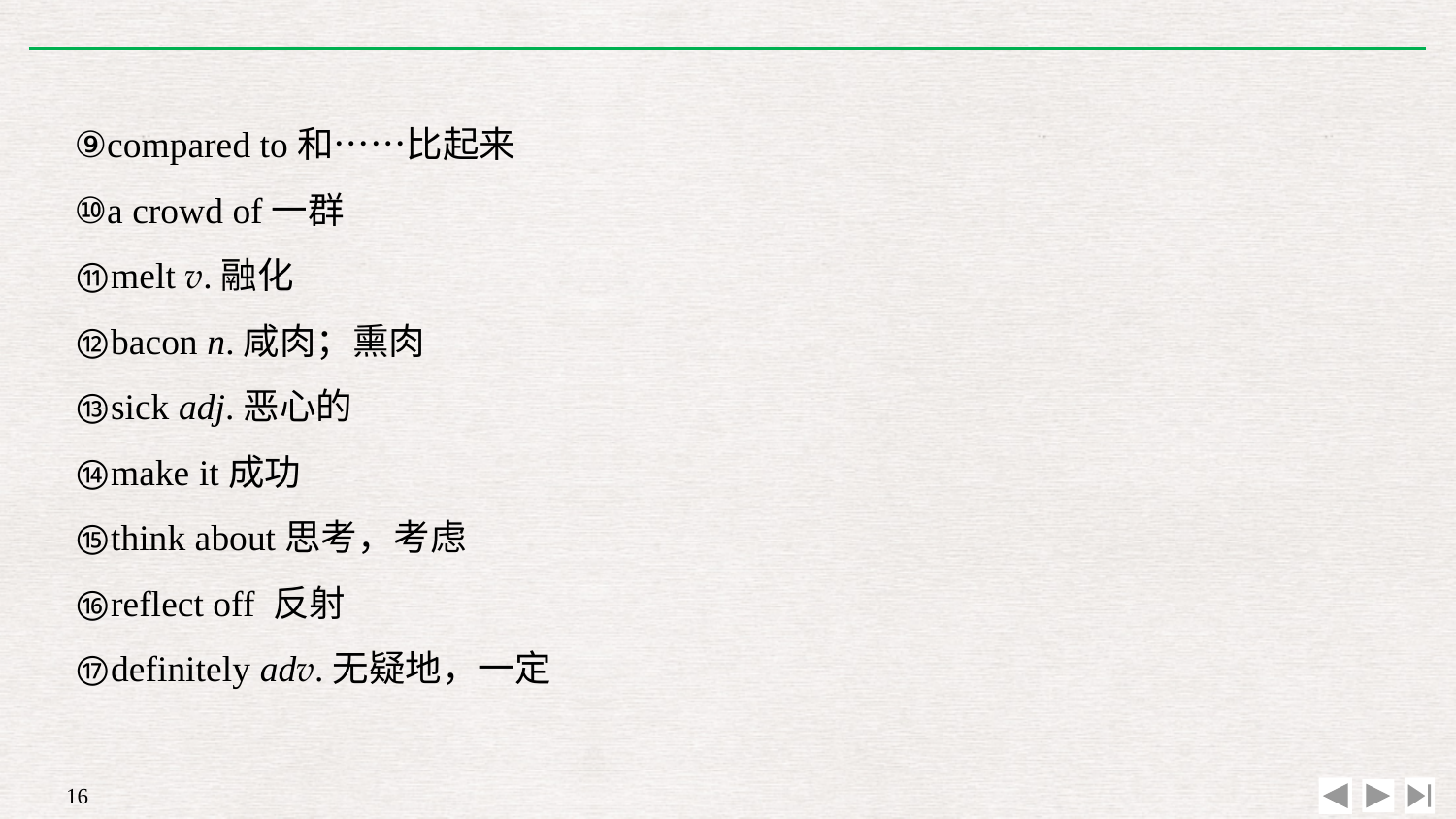

⑨compared to和……比起来
⑩a crowd of一群
⑪melt v.融化
⑫bacon n.咸肉；熏肉
⑬sick adj.恶心的
⑭make it成功
⑮think about思考，考虑
⑯reflect off 反射
⑰definitely adv.无疑地，一定